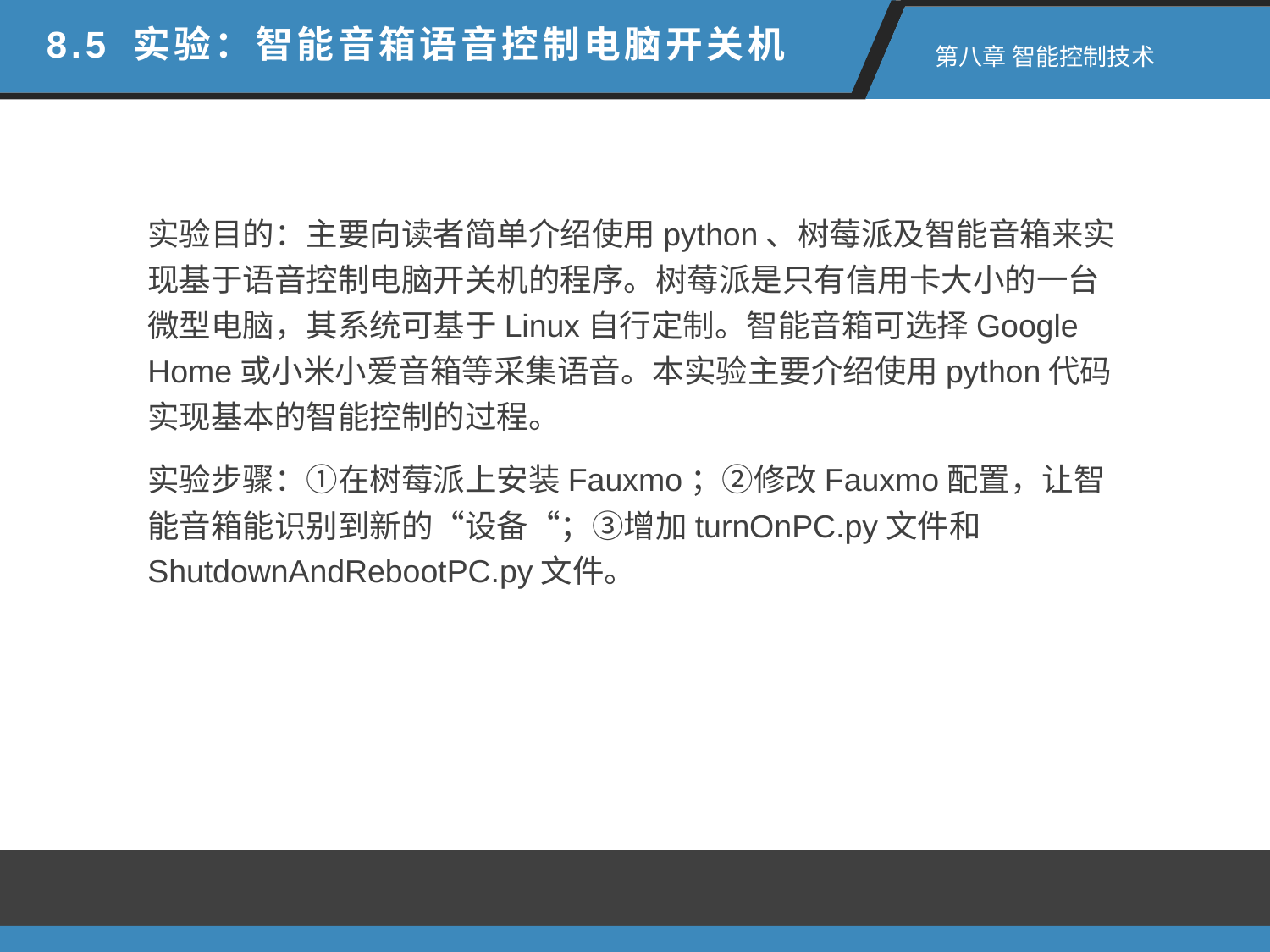

8.5 实验：智能音箱语音控制电脑开关机
  第八章 智能控制技术
实验目的：主要向读者简单介绍使用python、树莓派及智能音箱来实现基于语音控制电脑开关机的程序。树莓派是只有信用卡大小的一台微型电脑，其系统可基于Linux自行定制。智能音箱可选择Google Home或小米小爱音箱等采集语音。本实验主要介绍使用python代码实现基本的智能控制的过程。
实验步骤：①在树莓派上安装Fauxmo；②修改Fauxmo配置，让智能音箱能识别到新的“设备“；③增加turnOnPC.py文件和ShutdownAndRebootPC.py文件。